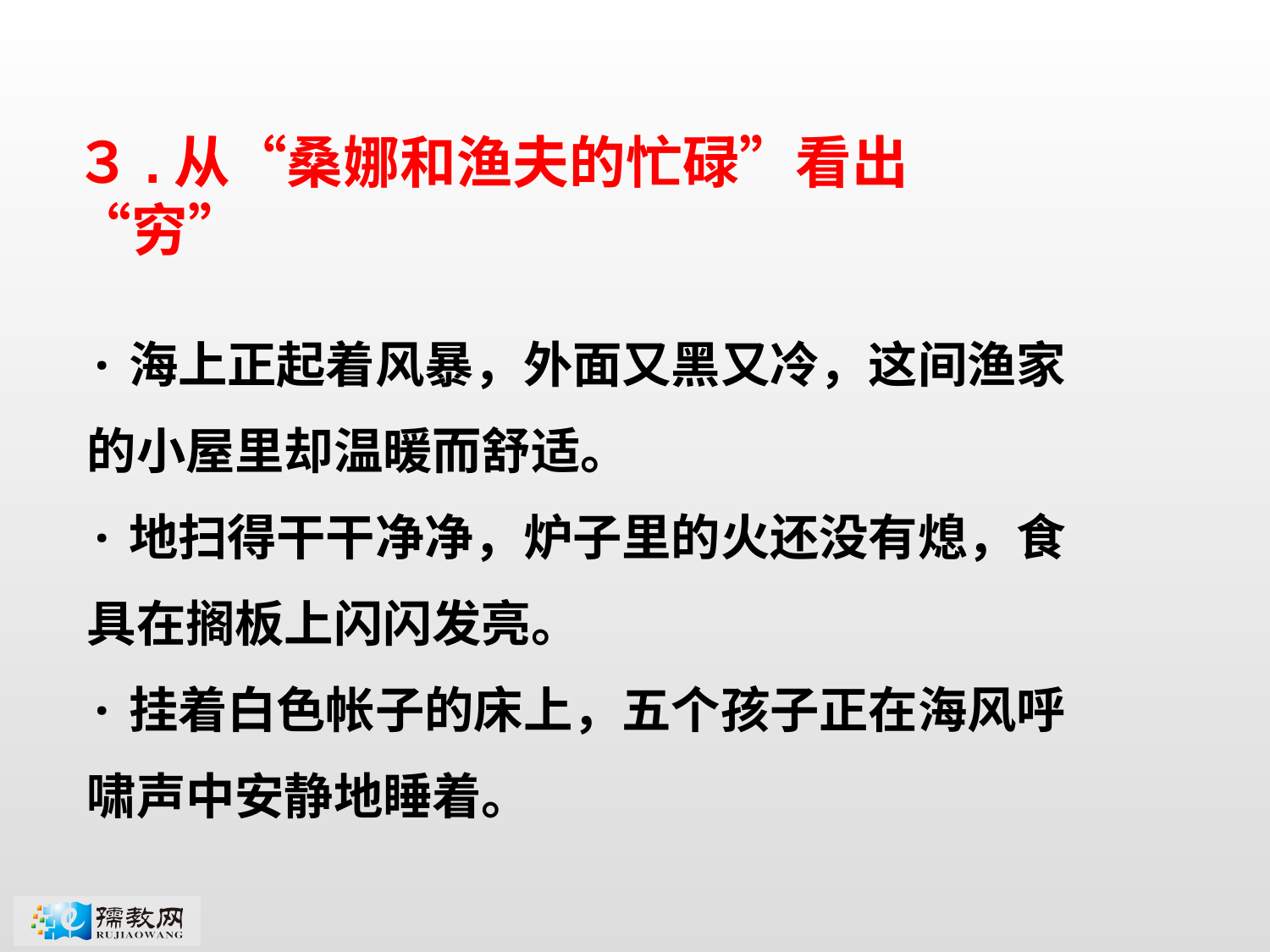

３.从“桑娜和渔夫的忙碌”看出“穷”
·海上正起着风暴，外面又黑又冷，这间渔家的小屋里却温暖而舒适。
·地扫得干干净净，炉子里的火还没有熄，食具在搁板上闪闪发亮。
·挂着白色帐子的床上，五个孩子正在海风呼啸声中安静地睡着。